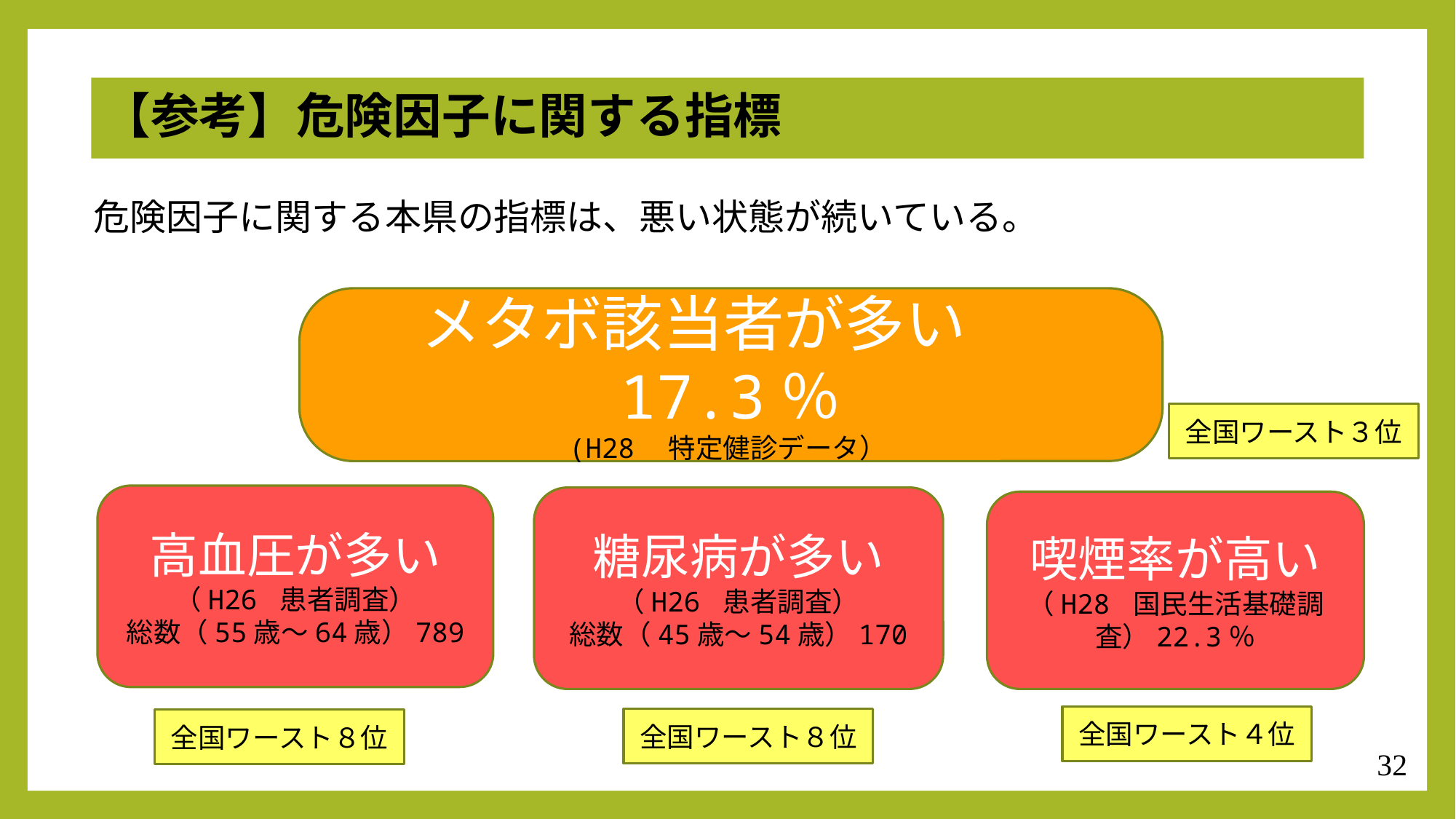

【参考】危険因子に関する指標
危険因子に関する本県の指標は、悪い状態が続いている。

[unsupported chart]

メタボ該当者が多い　17.3％
(H28　特定健診データ）
全国ワースト３位
高血圧が多い
（H26 患者調査）
総数（55歳～64歳）789
糖尿病が多い
（H26 患者調査）
総数（45歳～54歳）170
喫煙率が高い
（H28 国民生活基礎調査）22.3％
全国ワースト４位
全国ワースト８位
全国ワースト８位
32